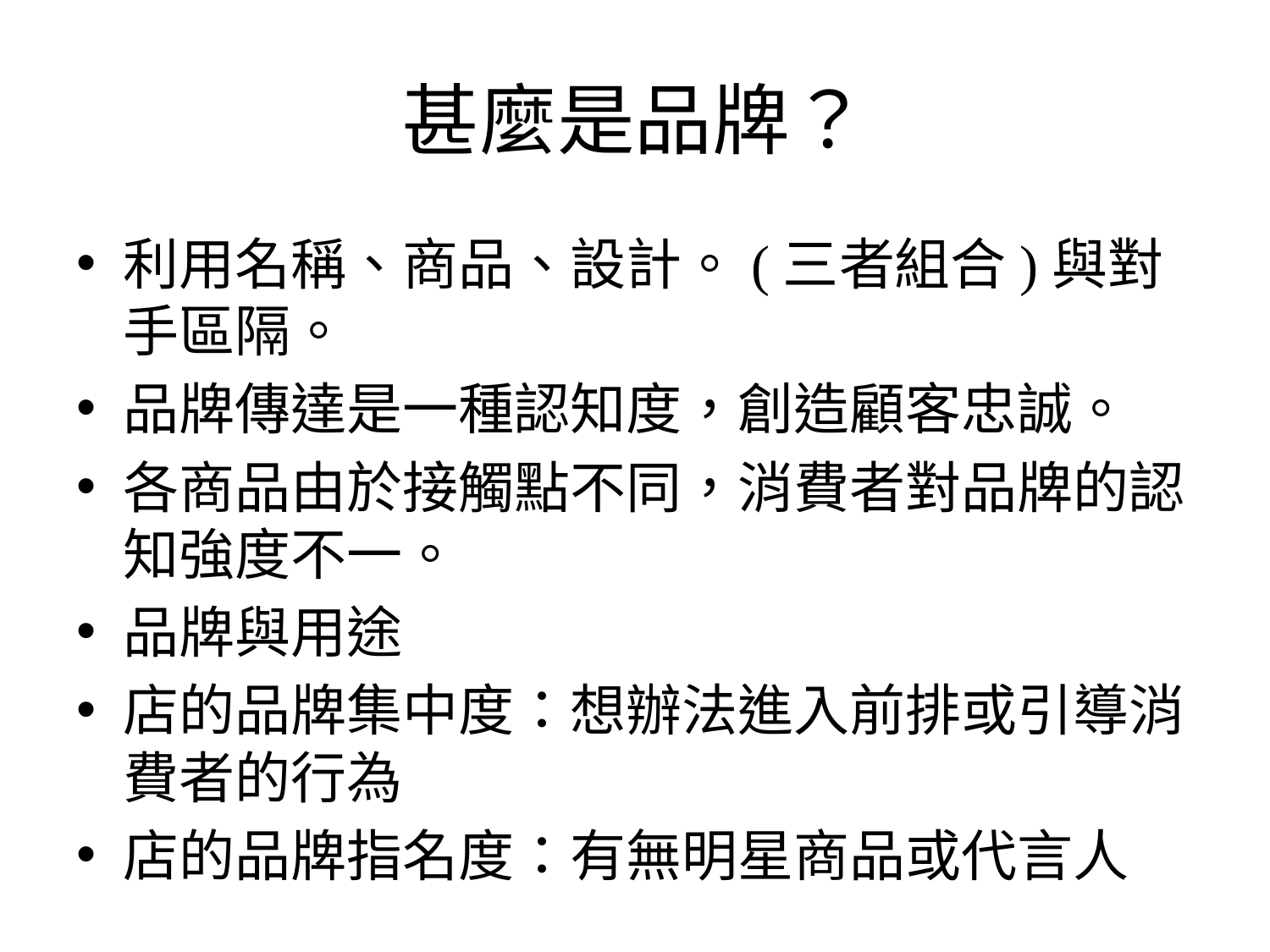

# 甚麼是品牌？
利用名稱、商品、設計。(三者組合)與對手區隔。
品牌傳達是一種認知度，創造顧客忠誠。
各商品由於接觸點不同，消費者對品牌的認知強度不一。
品牌與用途
店的品牌集中度：想辦法進入前排或引導消費者的行為
店的品牌指名度：有無明星商品或代言人